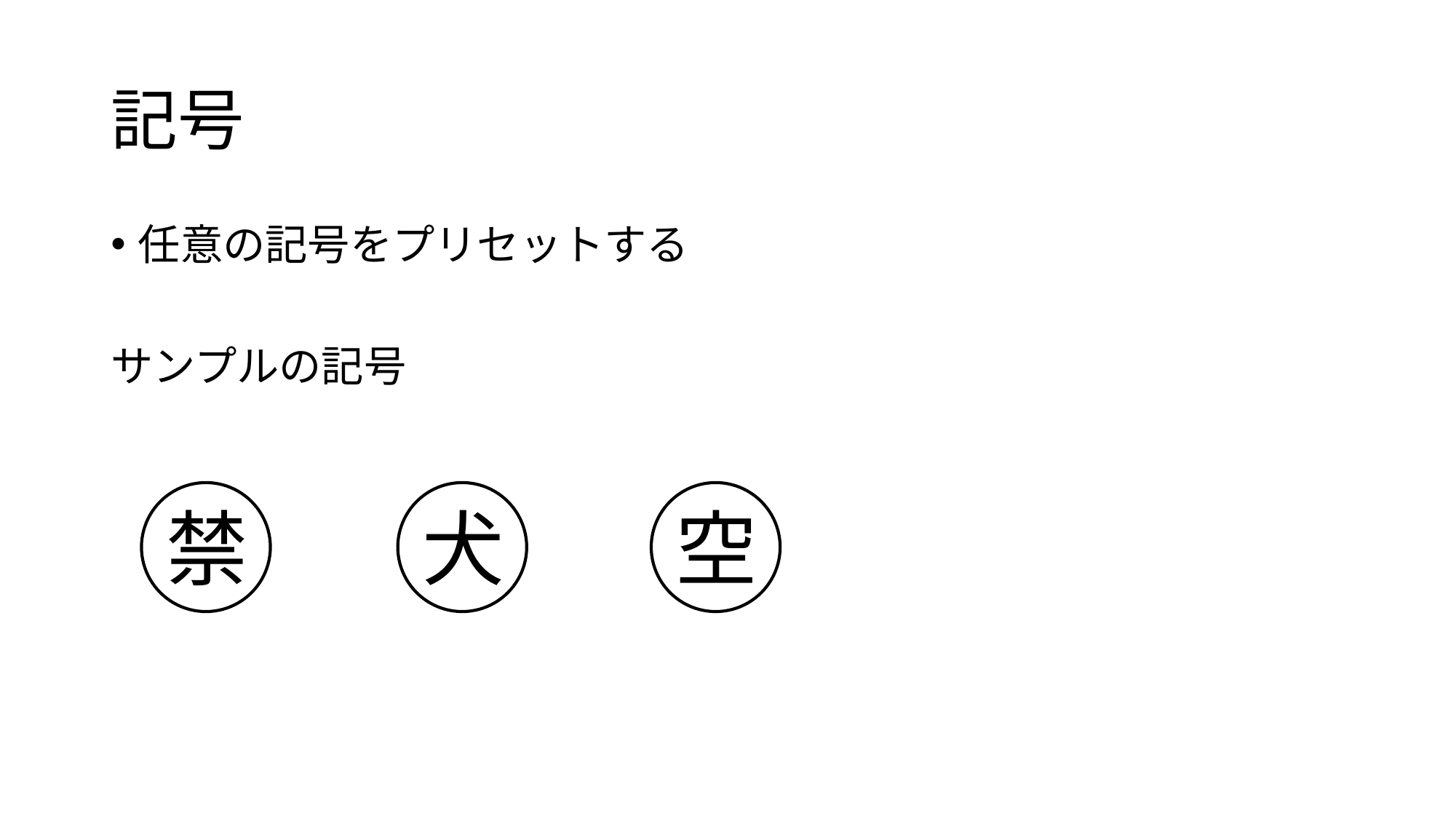

# 記号
任意の記号をプリセットする

サンプルの記号

禁
空
犬